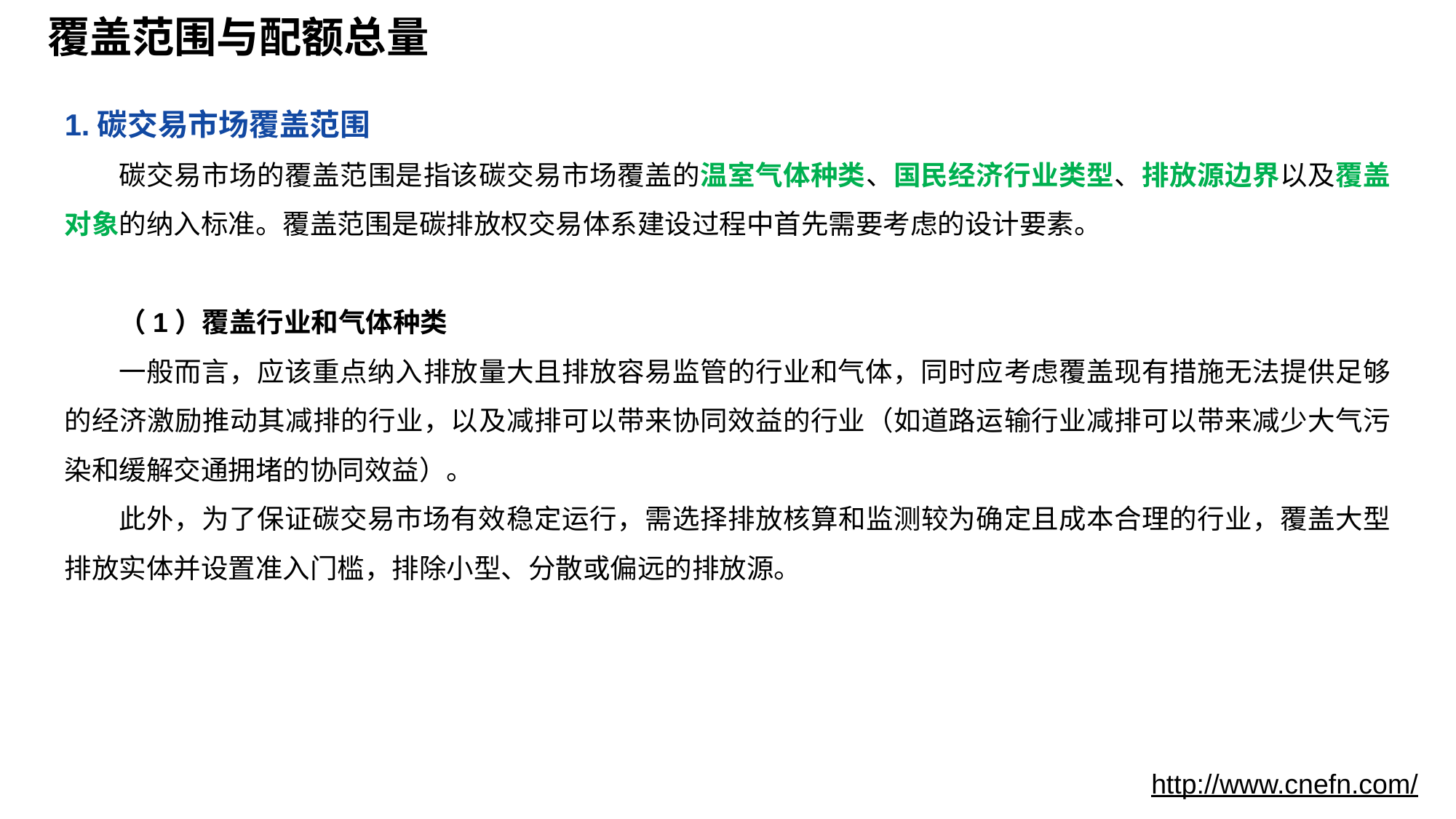

# 覆盖范围与配额总量
1.碳交易市场覆盖范围
碳交易市场的覆盖范围是指该碳交易市场覆盖的温室气体种类、国民经济行业类型、排放源边界以及覆盖对象的纳入标准。覆盖范围是碳排放权交易体系建设过程中首先需要考虑的设计要素。

（1）覆盖行业和气体种类
一般而言，应该重点纳入排放量大且排放容易监管的行业和气体，同时应考虑覆盖现有措施无法提供足够的经济激励推动其减排的行业，以及减排可以带来协同效益的行业（如道路运输行业减排可以带来减少大气污染和缓解交通拥堵的协同效益）。
此外，为了保证碳交易市场有效稳定运行，需选择排放核算和监测较为确定且成本合理的行业，覆盖大型排放实体并设置准入门槛，排除小型、分散或偏远的排放源。